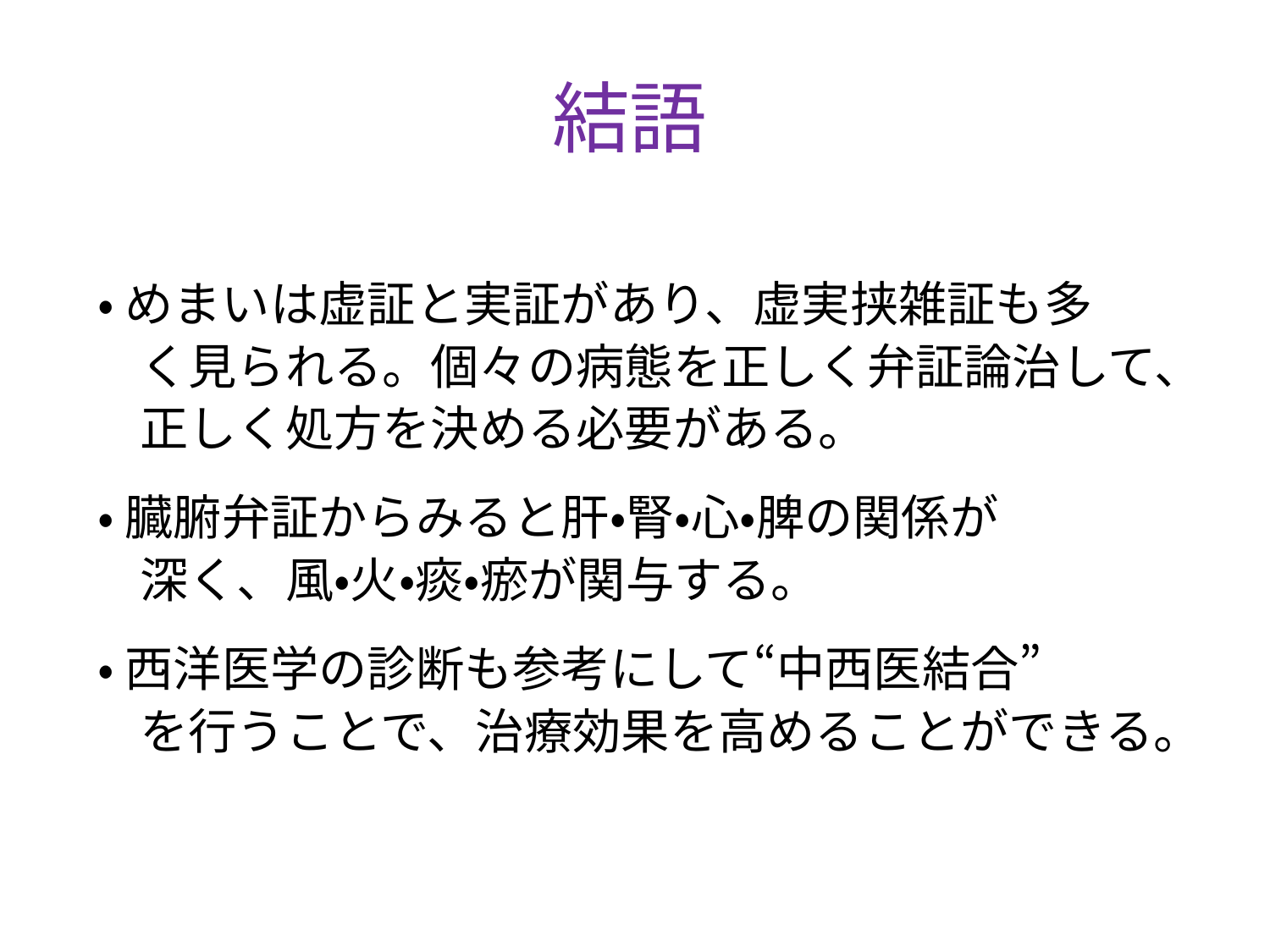

# 結語

・ めまいは虚証と実証があり、虚実挟雑証も多
   く見られる。個々の病態を正しく弁証論治して、
   正しく処方を決める必要がある。

・ 臓腑弁証からみると肝・腎・心・脾の関係が
   深く、風・火・痰・瘀が関与する。

・ 西洋医学の診断も参考にして“中西医結合”
   を行うことで、治療効果を高めることができる。